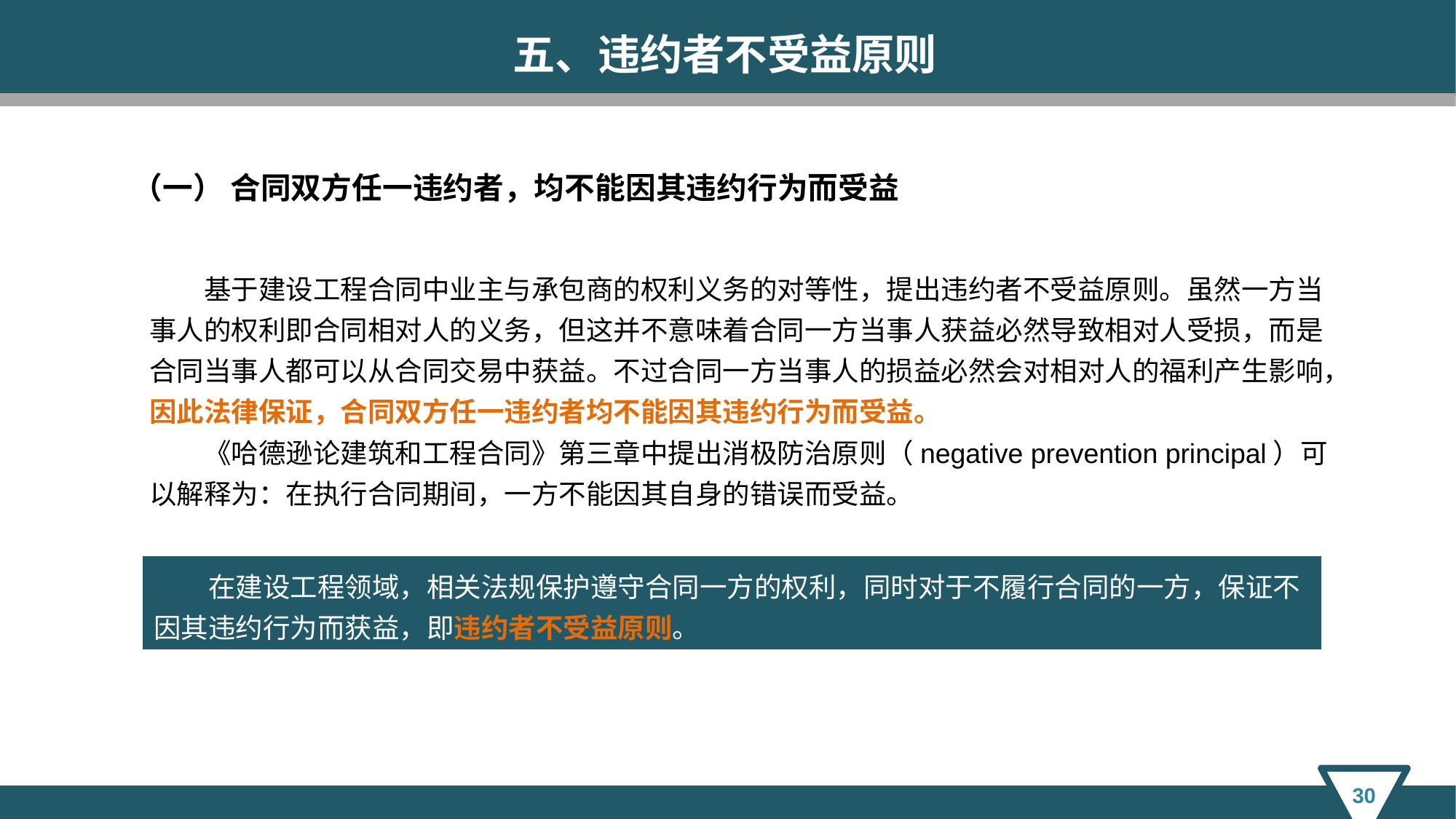

五、违约者不受益原则
（一） 合同双方任一违约者，均不能因其违约行为而受益
基于建设工程合同中业主与承包商的权利义务的对等性，提出违约者不受益原则。虽然一方当事人的权利即合同相对人的义务，但这并不意味着合同一方当事人获益必然导致相对人受损，而是合同当事人都可以从合同交易中获益。不过合同一方当事人的损益必然会对相对人的福利产生影响，因此法律保证，合同双方任一违约者均不能因其违约行为而受益。
《哈德逊论建筑和工程合同》第三章中提出消极防治原则（negative prevention principal）可以解释为：在执行合同期间，一方不能因其自身的错误而受益。
在建设工程领域，相关法规保护遵守合同一方的权利，同时对于不履行合同的一方，保证不因其违约行为而获益，即违约者不受益原则。